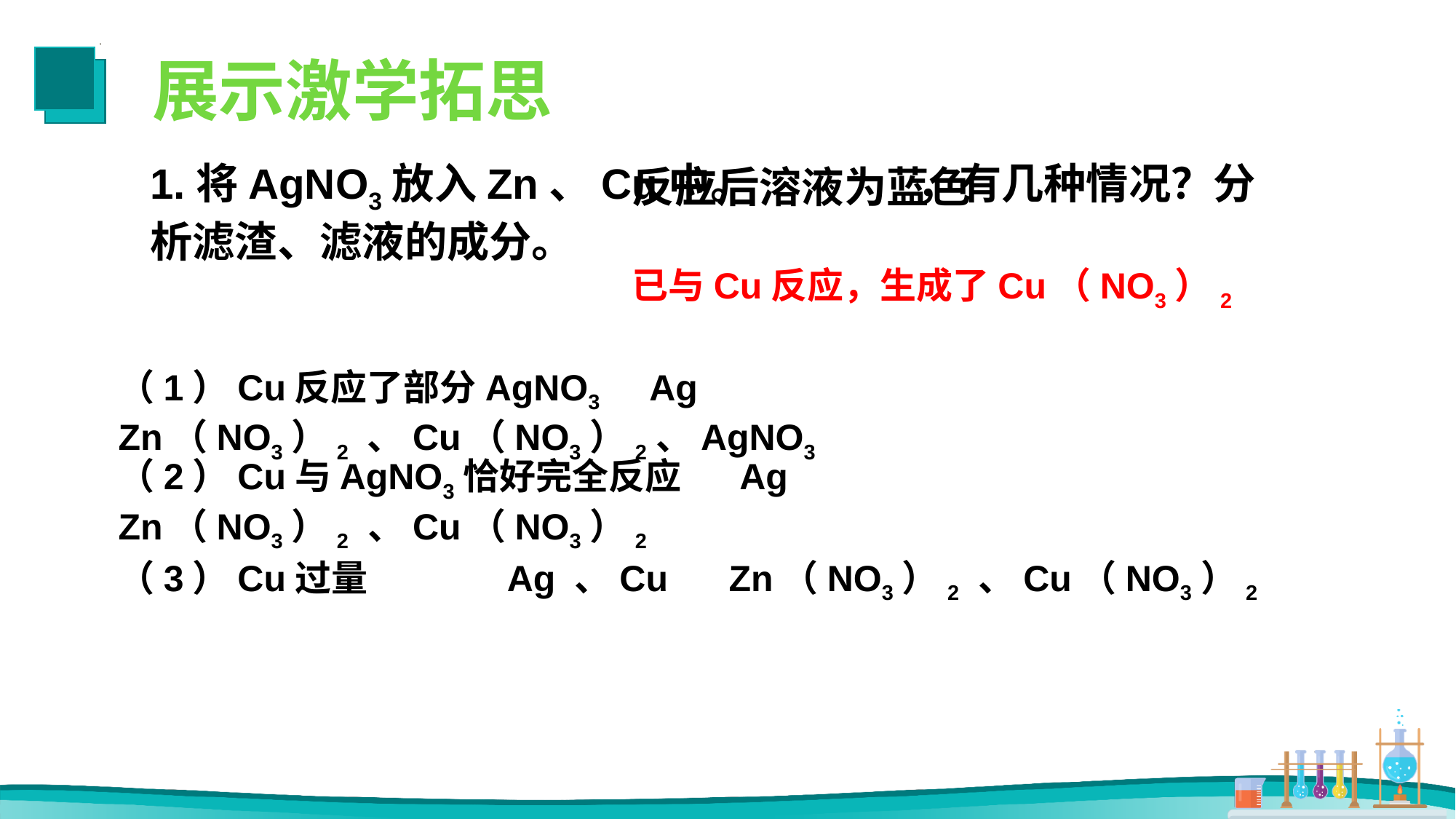

展示激学拓思
1.将AgNO3放入Zn、Cu中。                 ，有几种情况？分析滤渣、滤液的成分。

反应后溶液为蓝色
已与Cu反应，生成了Cu（NO3）2
（1）Cu反应了部分AgNO3     Ag     Zn（NO3）2 、Cu（NO3）2、AgNO3

（2）Cu与AgNO3恰好完全反应      Ag     Zn（NO3）2 、Cu（NO3）2

（3）Cu过量                Ag 、Cu      Zn（NO3）2 、Cu（NO3）2